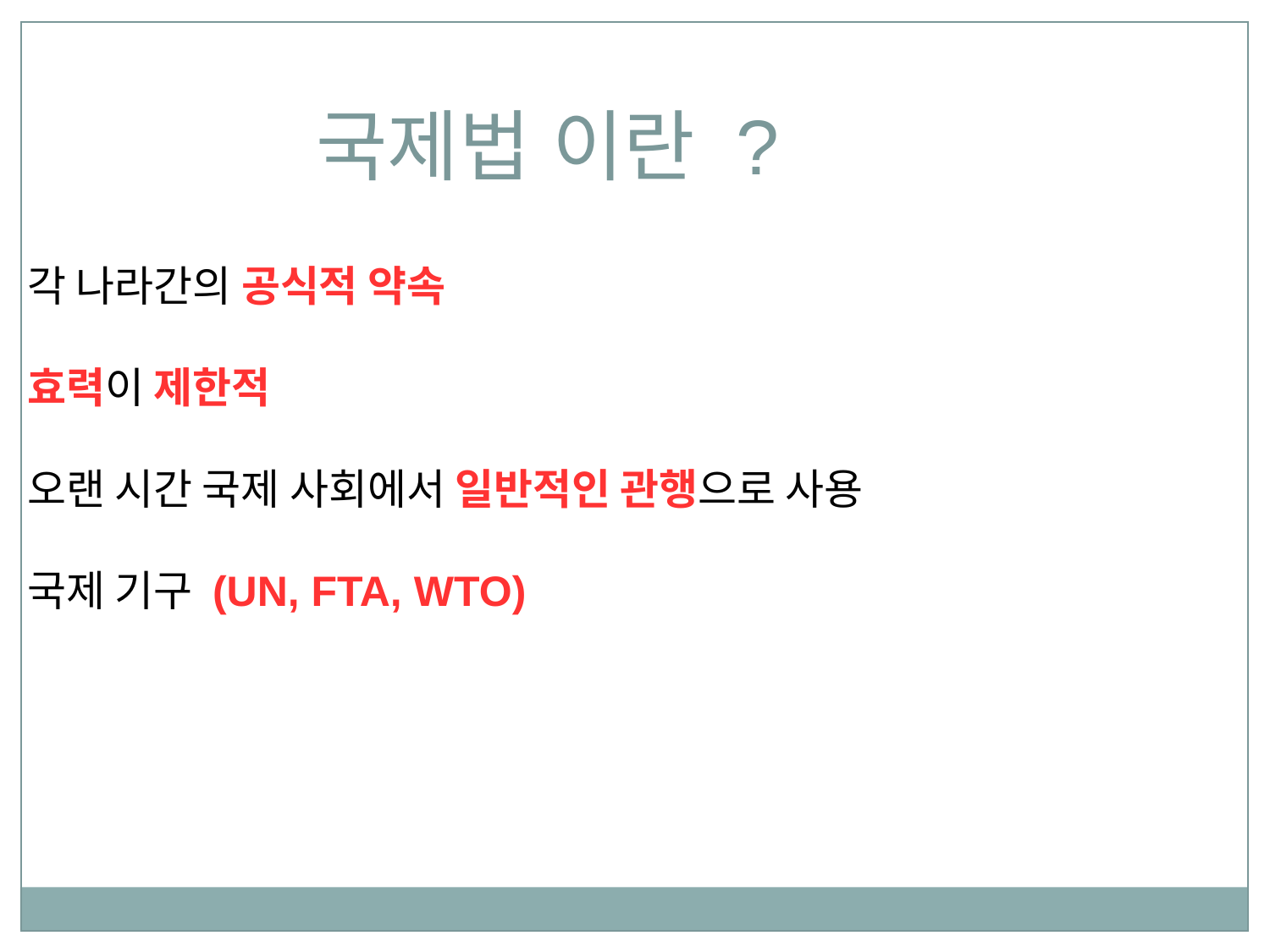

국제법 이란 ?
각 나라간의 공식적 약속

효력이 제한적

오랜 시간 국제 사회에서 일반적인 관행으로 사용

국제 기구 (UN, FTA, WTO)